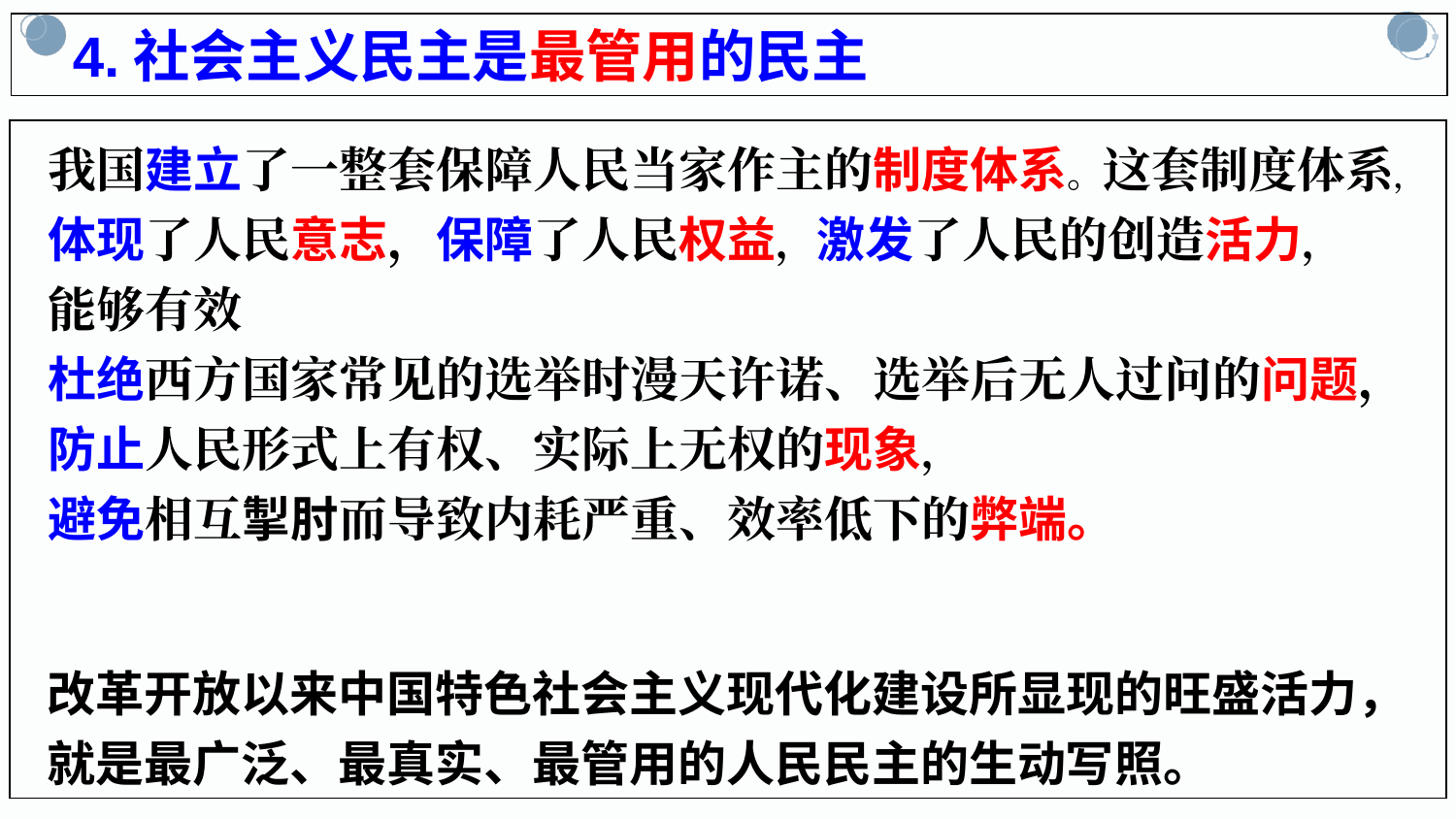

4.社会主义民主是最管用的民主
 我国建立了一整套保障人民当家作主的制度体系。这套制度体系，
 体现了人民意志，保障了人民权益，激发了人民的创造活力，
 能够有效
 杜绝西方国家常见的选举时漫天许诺、选举后无人过问的问题，
 防止人民形式上有权、实际上无权的现象，
 避免相互掣肘而导致内耗严重、效率低下的弊端。

 改革开放以来中国特色社会主义现代化建设所显现的旺盛活力，
 就是最广泛、最真实、最管用的人民民主的生动写照。